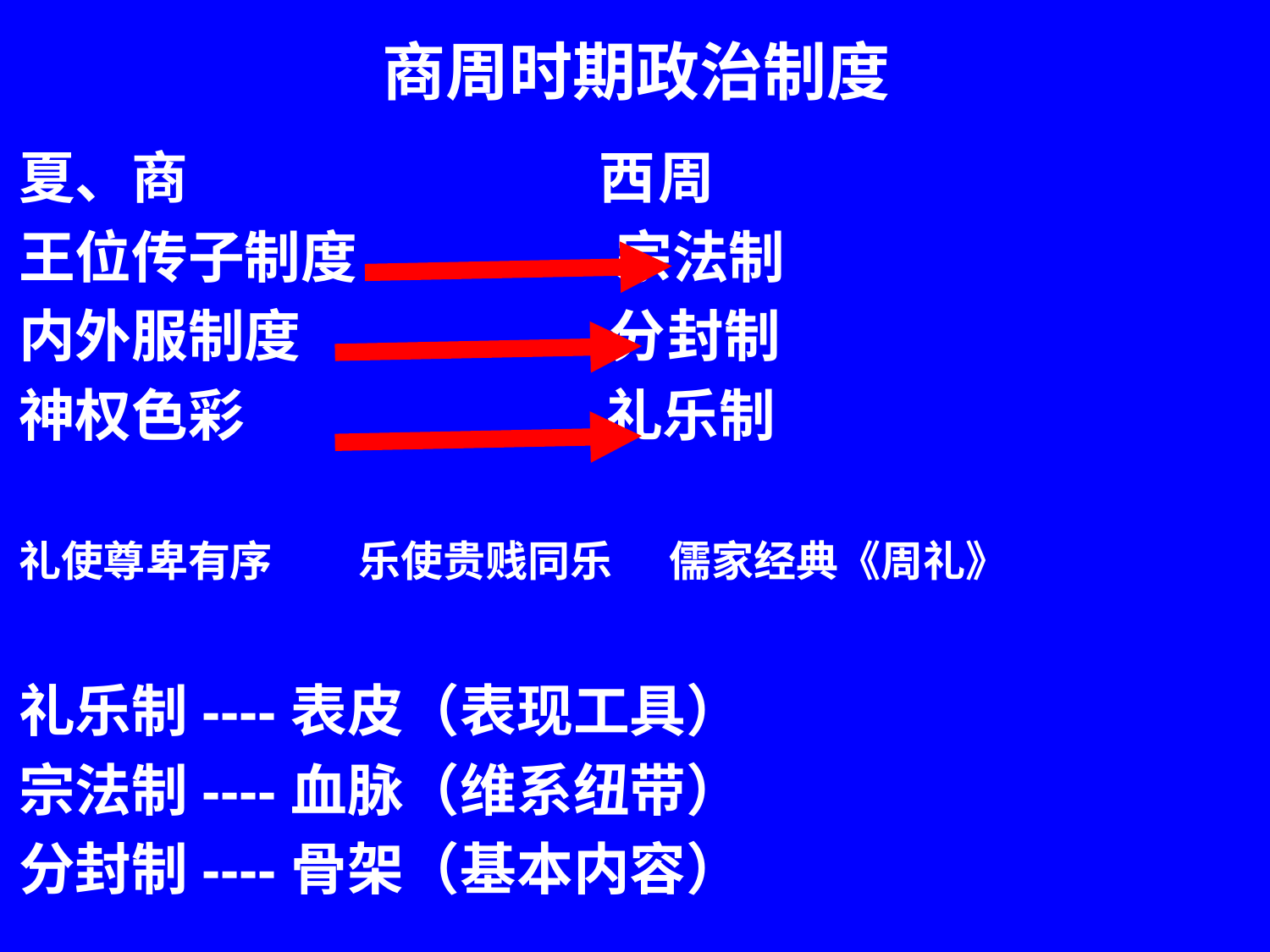

# 商周时期政治制度
夏、商                                西周
王位传子制度                    宗法制
内外服制度                        分封制
神权色彩                            礼乐制

礼使尊卑有序         乐使贵贱同乐      儒家经典《周礼》

礼乐制----表皮（表现工具）
宗法制----血脉（维系纽带）
分封制----骨架（基本内容）